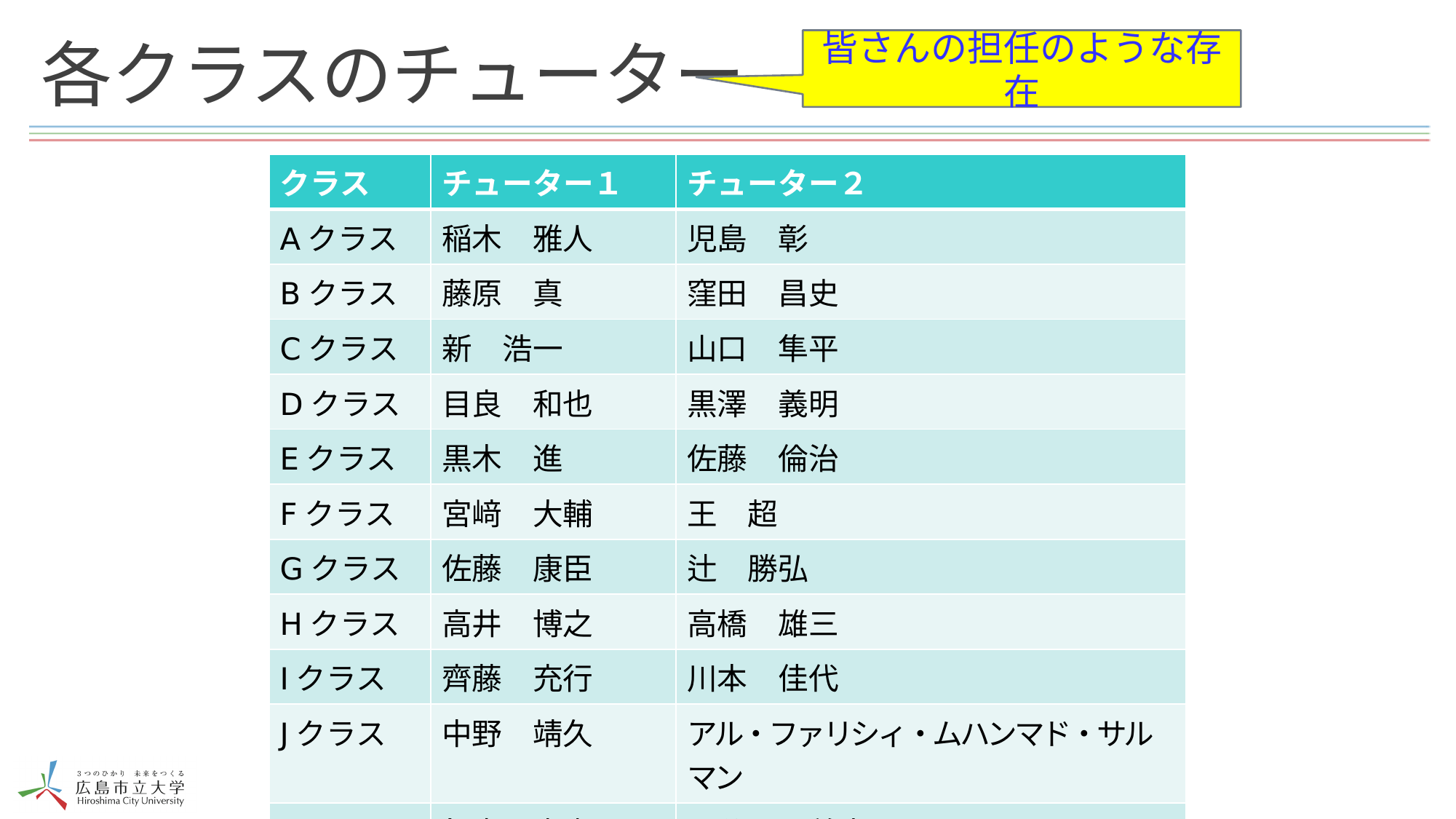

# 各クラスのチューター
皆さんの担任のような存在
| クラス | チューター１ | チューター２ |
| --- | --- | --- |
| Aクラス | 稲木　雅人 | 児島　彰 |
| Bクラス | 藤原　真 | 窪田　昌史 |
| Cクラス | 新　浩一 | 山口　隼平 |
| Dクラス | 目良　和也 | 黒澤　義明 |
| Eクラス | 黒木　進 | 佐藤　倫治 |
| Fクラス | 宮﨑　大輔 | 王　超 |
| Gクラス | 佐藤　康臣 | 辻　勝弘 |
| Hクラス | 高井　博之 | 高橋　雄三 |
| Iクラス | 齊藤　充行 | 川本　佳代 |
| Jクラス | 中野　靖久 | アル・ファリシィ・ムハンマド・サルマン |
| Kクラス | 釘宮　章光 | 長谷川　義大 |
| Lクラス | 香田　次郎 | 伊藤　孝弘 |